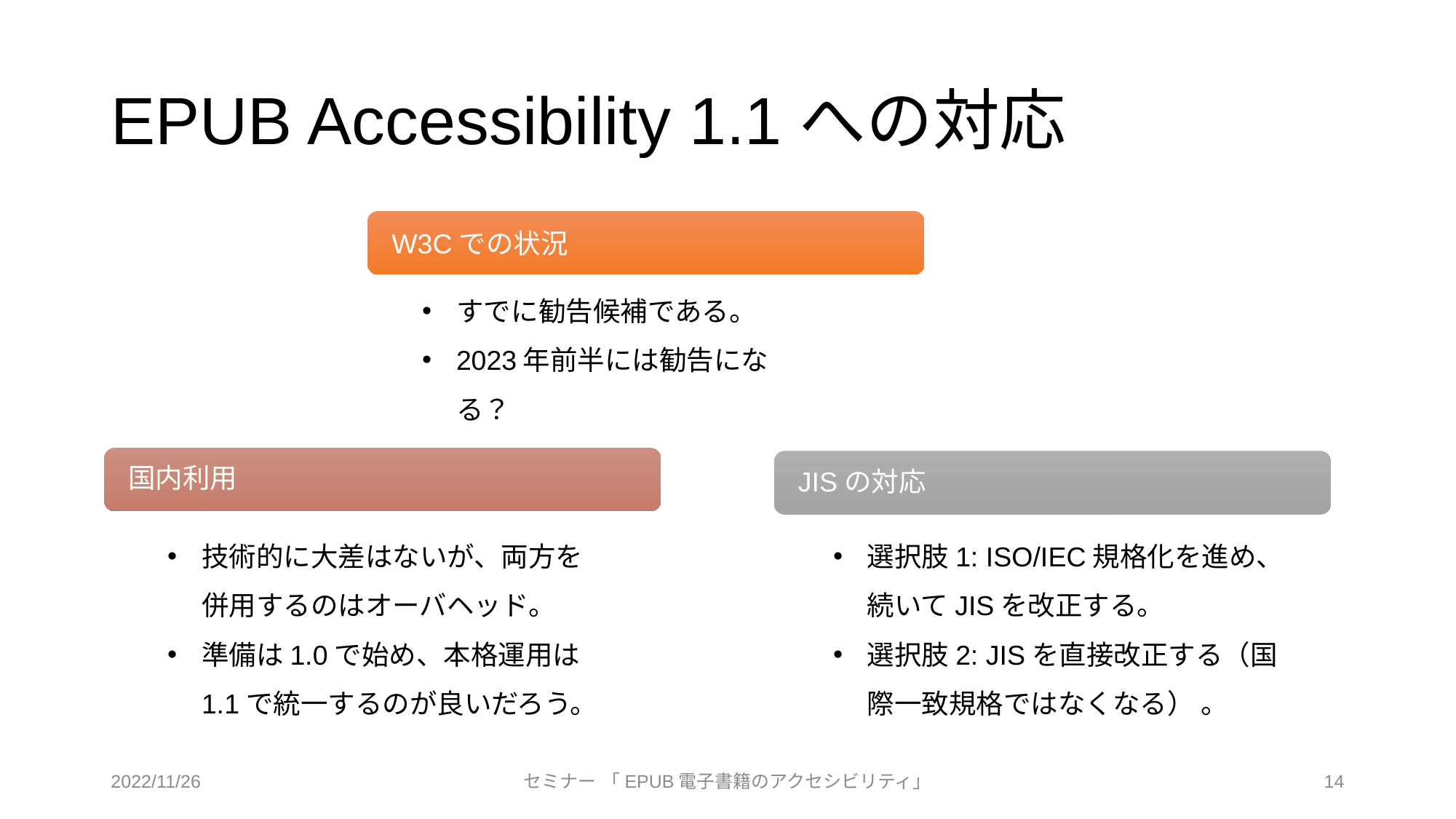

# EPUB Accessibility 1.1への対応

W3Cでの状況
すでに勧告候補である。
2023年前半には勧告になる？

国内利用

JISの対応
選択肢1: ISO/IEC規格化を進め、続いてJISを改正する。
選択肢2: JISを直接改正する（国際一致規格ではなくなる） 。
技術的に大差はないが、両方を併用するのはオーバヘッド。
準備は1.0で始め、本格運用は1.1で統一するのが良いだろう。
2022/11/26
セミナー 「EPUB電子書籍のアクセシビリティ」
14